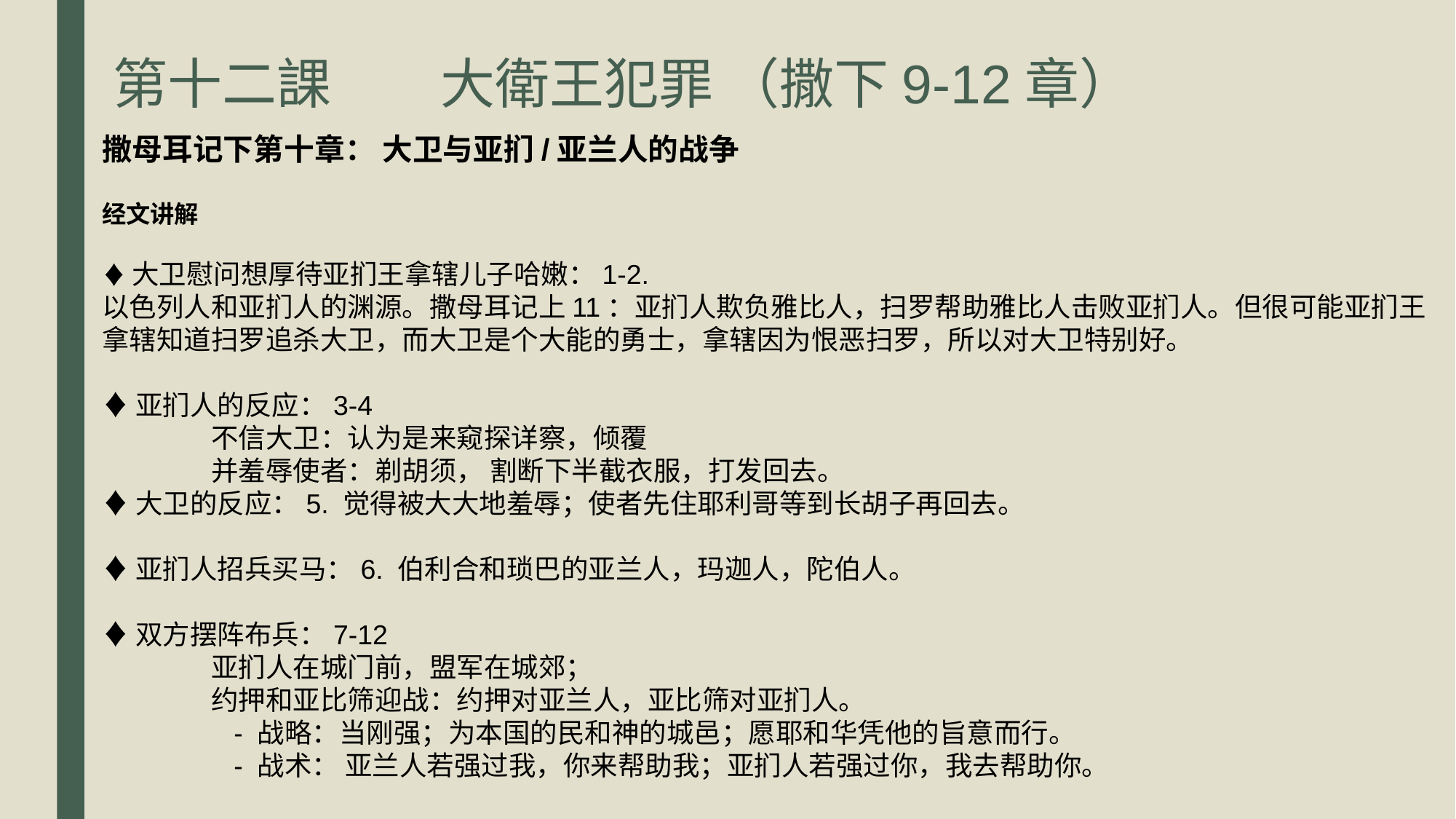

第十二課	大衛王犯罪 （撒下9-12章）
撒母耳记下第十章： 大卫与亚扪/亚兰人的战争

经文讲解

♦大卫慰问想厚待亚扪王拿辖儿子哈嫩：1-2.
以色列人和亚扪人的渊源。撒母耳记上11：亚扪人欺负雅比人，扫罗帮助雅比人击败亚扪人。但很可能亚扪王拿辖知道扫罗追杀大卫，而大卫是个大能的勇士，拿辖因为恨恶扫罗，所以对大卫特别好。

♦亚扪人的反应：3-4
	不信大卫：认为是来窥探详察，倾覆
	并羞辱使者：剃胡须， 割断下半截衣服，打发回去。
♦大卫的反应：5. 觉得被大大地羞辱；使者先住耶利哥等到长胡子再回去。

♦亚扪人招兵买马：6. 伯利合和琐巴的亚兰人，玛迦人，陀伯人。

♦双方摆阵布兵：7-12
	亚扪人在城门前，盟军在城郊；
	约押和亚比筛迎战：约押对亚兰人，亚比筛对亚扪人。
	   - 战略：当刚强；为本国的民和神的城邑；愿耶和华凭他的旨意而行。
	   - 战术： 亚兰人若强过我，你来帮助我；亚扪人若强过你，我去帮助你。